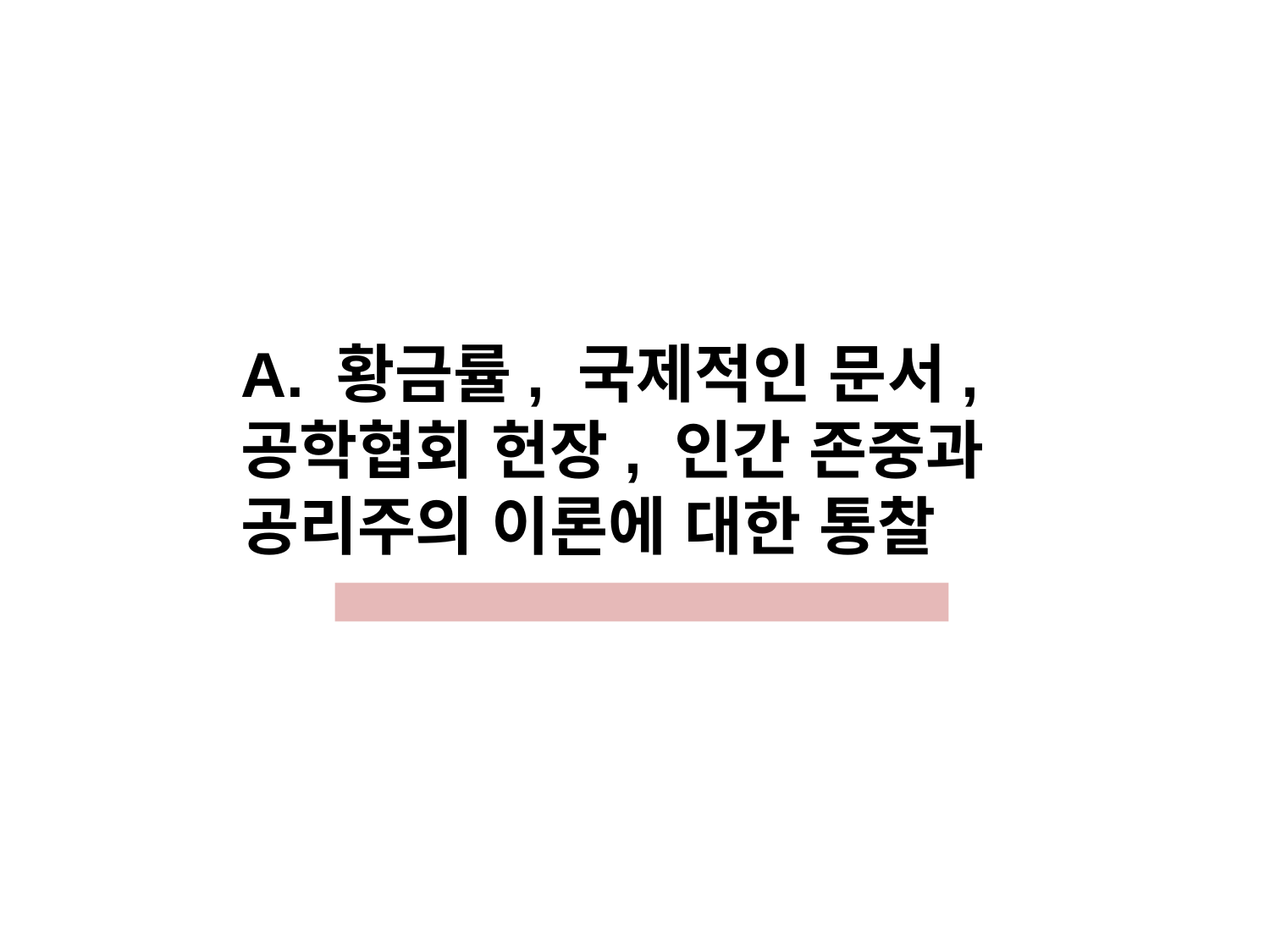

A. 황금률, 국제적인 문서, 공학협회 헌장, 인간 존중과 공리주의 이론에 대한 통찰